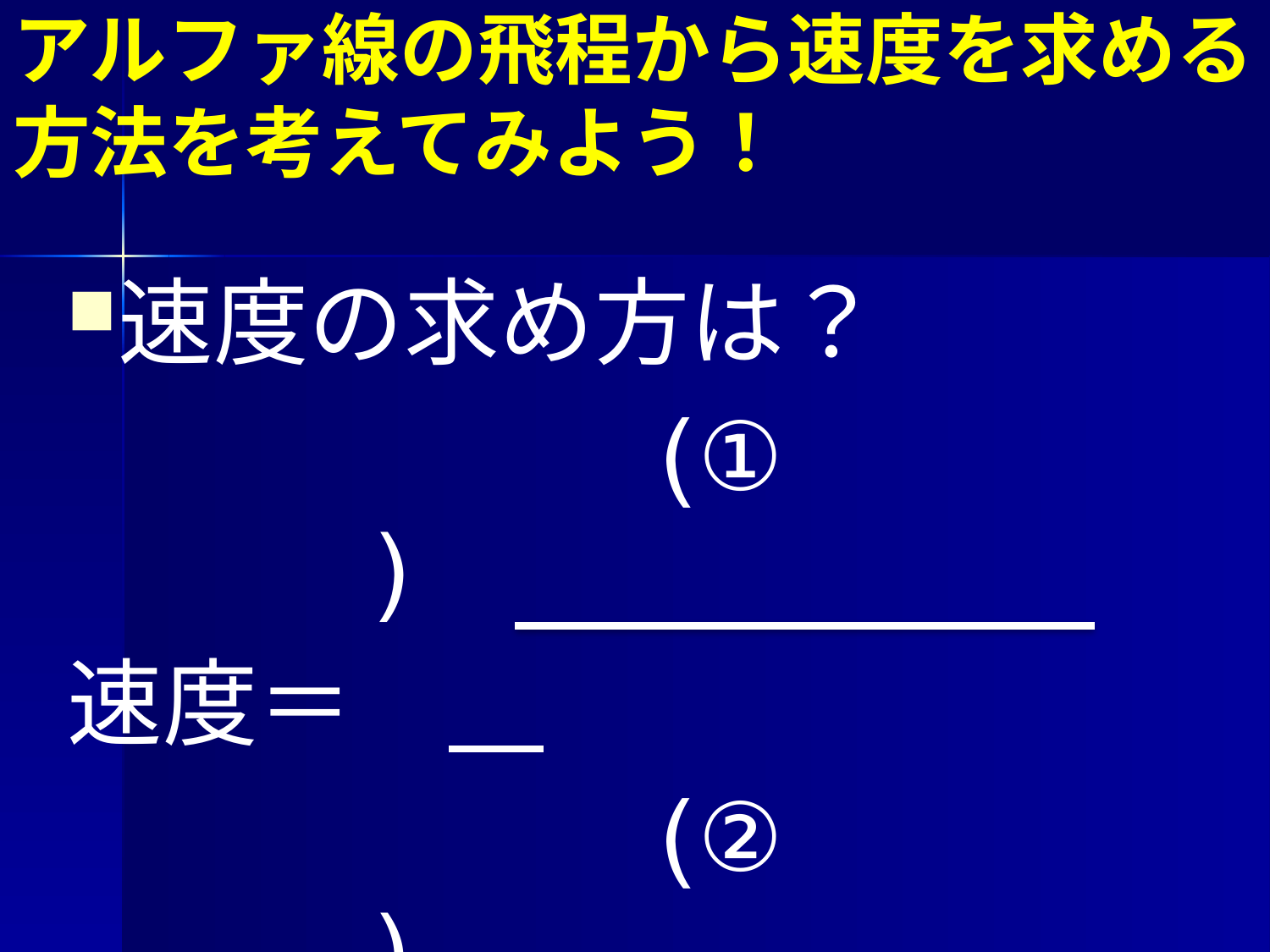

# アルファ線の飛程から速度を求める方法を考えてみよう！
速度の求め方は？
　　　　　　(①　　　　　　)
速度＝
　　　　　　(②　　　　　　)